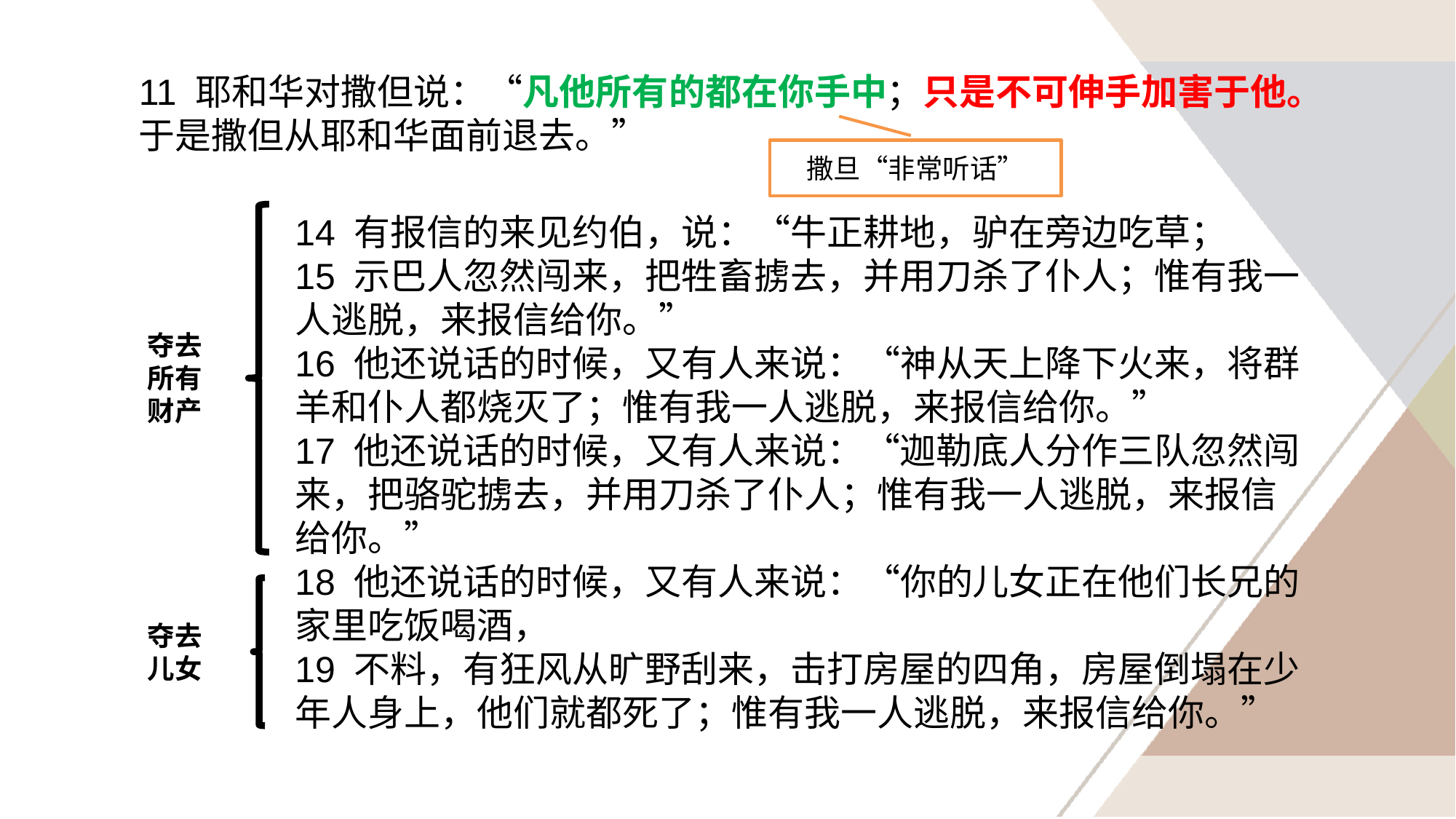

11 耶和华对撒但说：“凡他所有的都在你手中；只是不可伸手加害于他。于是撒但从耶和华面前退去。”
撒旦“非常听话”

14 有报信的来见约伯，说：“牛正耕地，驴在旁边吃草；
15 示巴人忽然闯来，把牲畜掳去，并用刀杀了仆人；惟有我一人逃脱，来报信给你。”
16 他还说话的时候，又有人来说：“神从天上降下火来，将群羊和仆人都烧灭了；惟有我一人逃脱，来报信给你。”
17 他还说话的时候，又有人来说：“迦勒底人分作三队忽然闯来，把骆驼掳去，并用刀杀了仆人；惟有我一人逃脱，来报信给你。”
18 他还说话的时候，又有人来说：“你的儿女正在他们长兄的家里吃饭喝酒，
19 不料，有狂风从旷野刮来，击打房屋的四角，房屋倒塌在少年人身上，他们就都死了；惟有我一人逃脱，来报信给你。”
夺去所有财产

夺去儿女